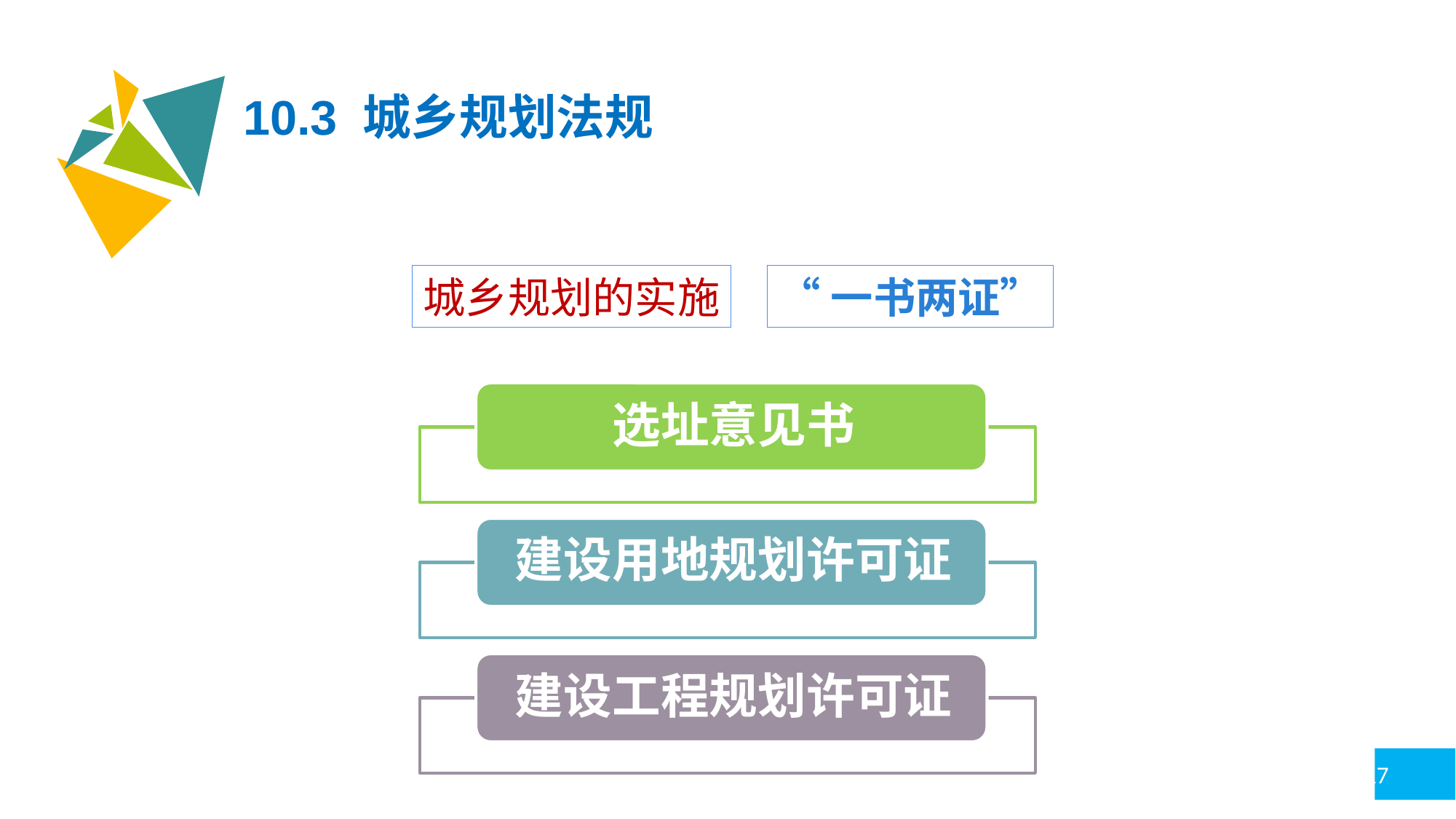

10.3 城乡规划法规

城乡规划的实施
“一书两证”
选址意见书
建设用地规划许可证
建设工程规划许可证